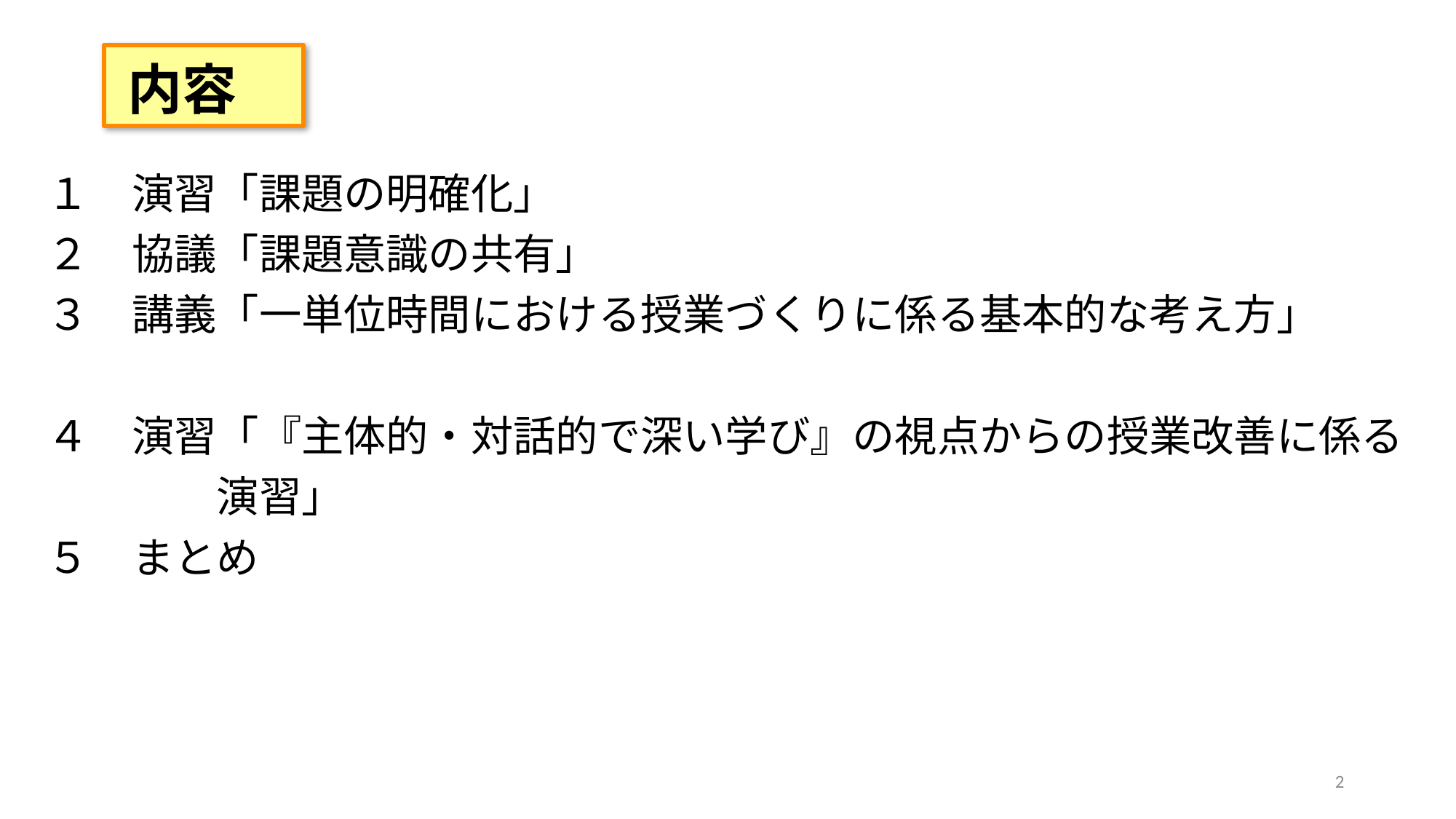

内容
１　演習「課題の明確化」
２　協議「課題意識の共有」
３　講義「一単位時間における授業づくりに係る基本的な考え方」
４　演習「『主体的・対話的で深い学び』の視点からの授業改善に係る
　　　　演習」
５　まとめ
2